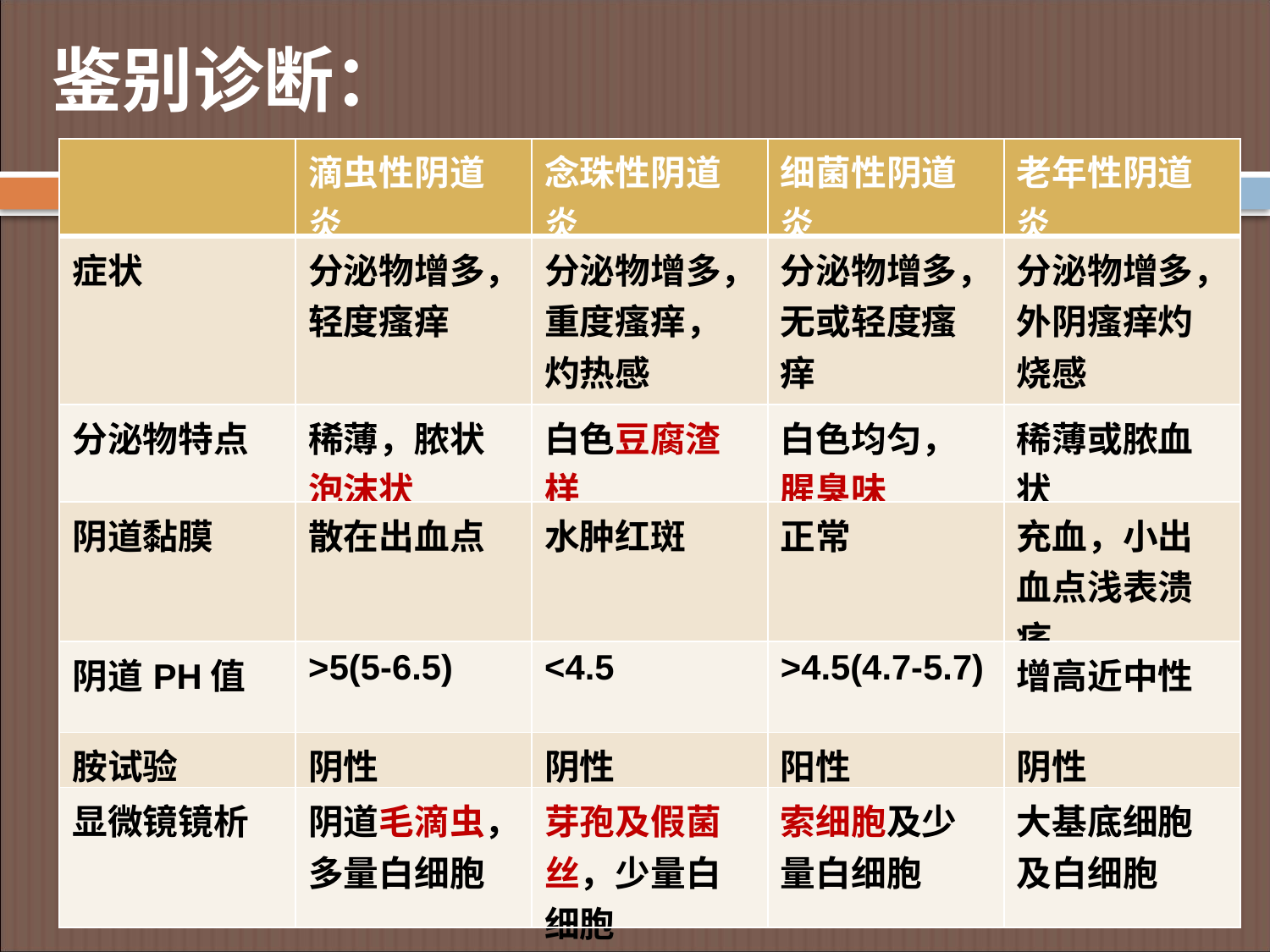

鉴别诊断：
|  | 滴虫性阴道炎 | 念珠性阴道炎 | 细菌性阴道炎 | 老年性阴道炎 |
| --- | --- | --- | --- | --- |
| 症状 | 分泌物增多，轻度瘙痒 | 分泌物增多，重度瘙痒，灼热感 | 分泌物增多，无或轻度瘙痒 | 分泌物增多，外阴瘙痒灼烧感 |
| 分泌物特点 | 稀薄，脓状泡沫状 | 白色豆腐渣样 | 白色均匀，腥臭味 | 稀薄或脓血状 |
| 阴道黏膜 | 散在出血点 | 水肿红斑 | 正常 | 充血，小出血点浅表溃疡 |
| 阴道PH值 | >5(5-6.5) | <4.5 | >4.5(4.7-5.7) | 增高近中性 |
| 胺试验 | 阴性 | 阴性 | 阳性 | 阴性 |
| 显微镜镜析 | 阴道毛滴虫，多量白细胞 | 芽孢及假菌丝，少量白细胞 | 索细胞及少量白细胞 | 大基底细胞及白细胞 |